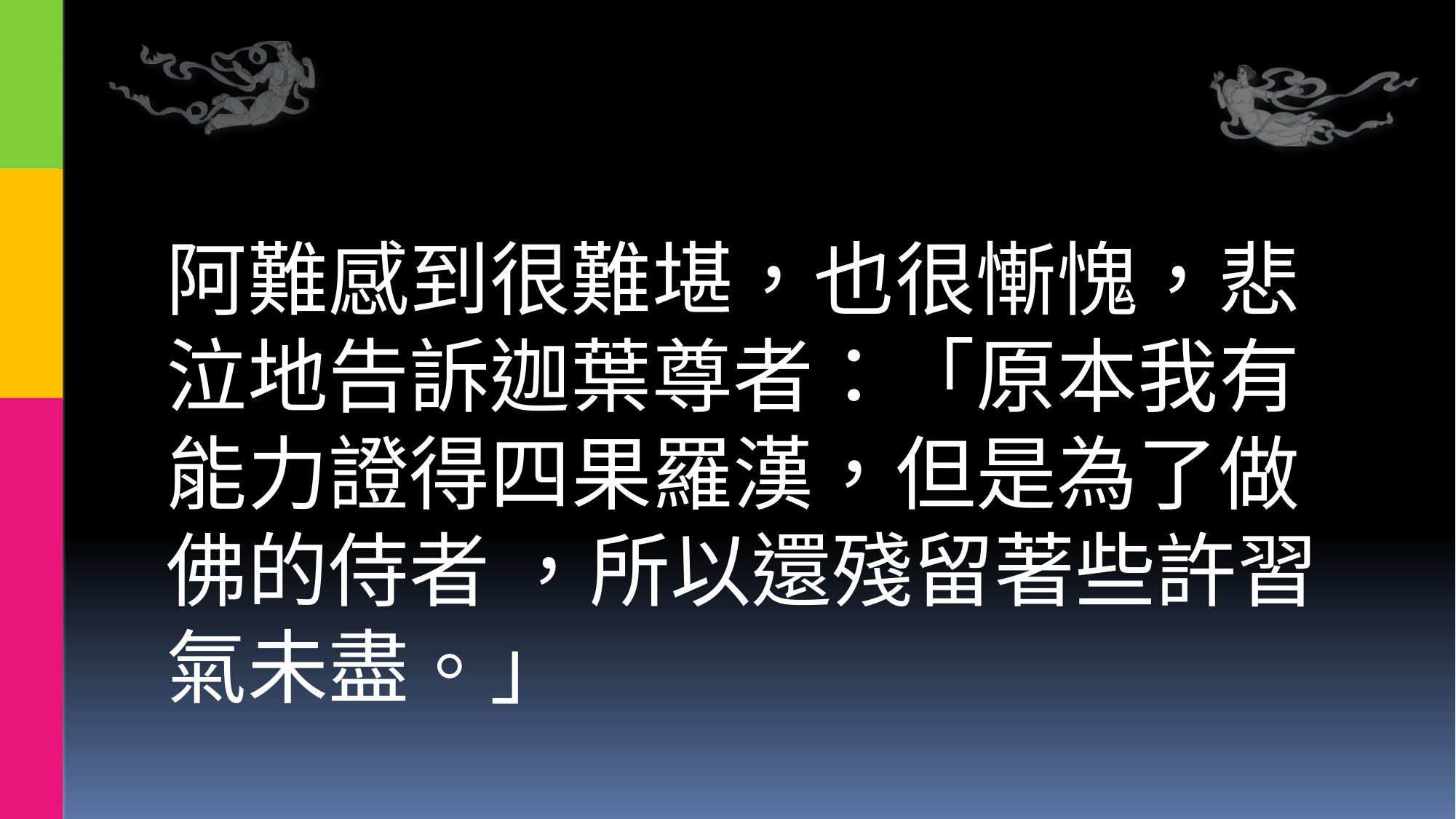

阿難感到很難堪，也很慚愧，悲泣地告訴迦葉尊者：「原本我有能力證得四果羅漢，但是為了做佛的侍者 ，所以還殘留著些許習氣未盡。」